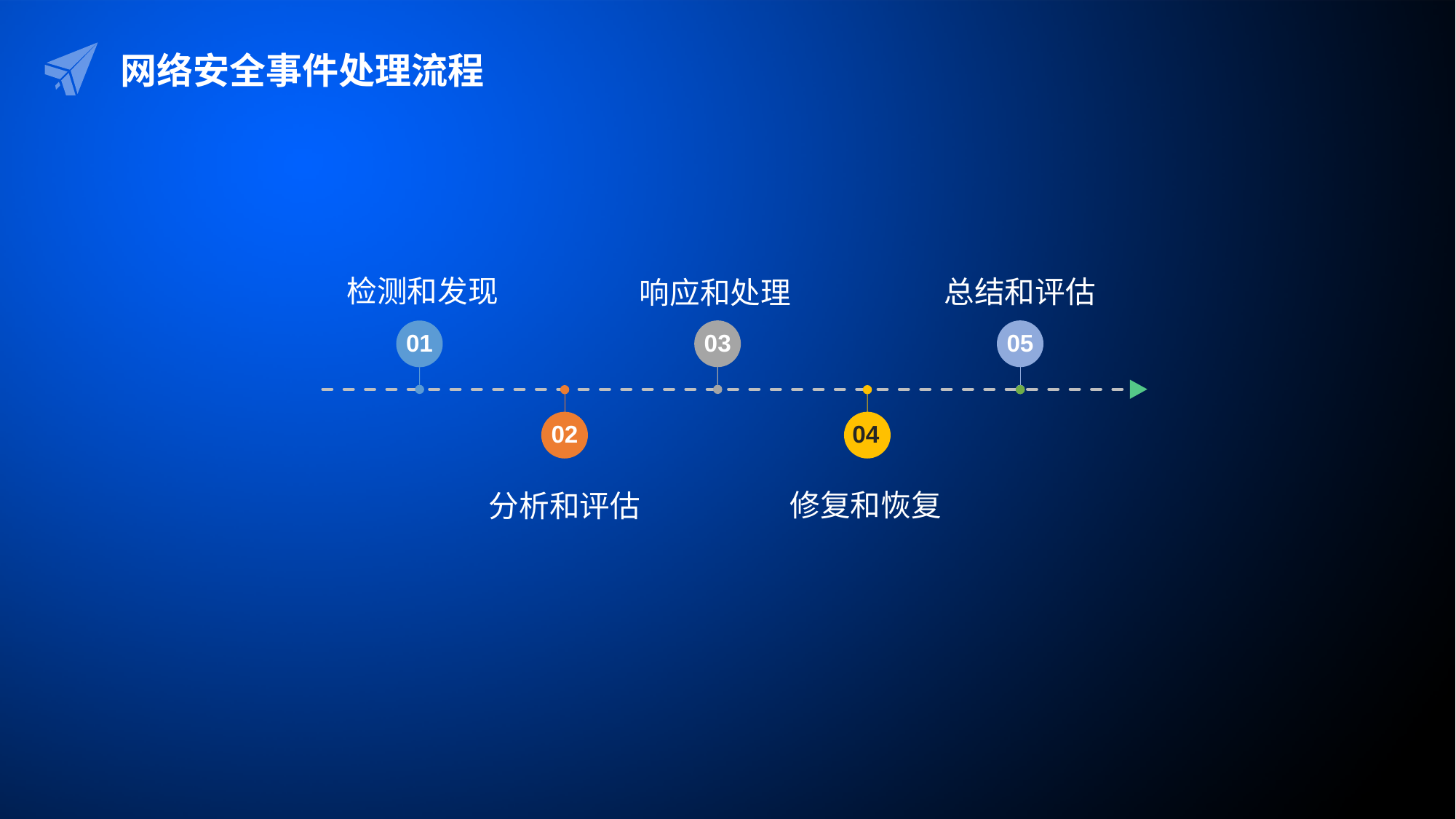

网络安全事件处理流程

检测和发现
总结和评估
响应和处理

03
05
01

02
04
修复和恢复
分析和评估